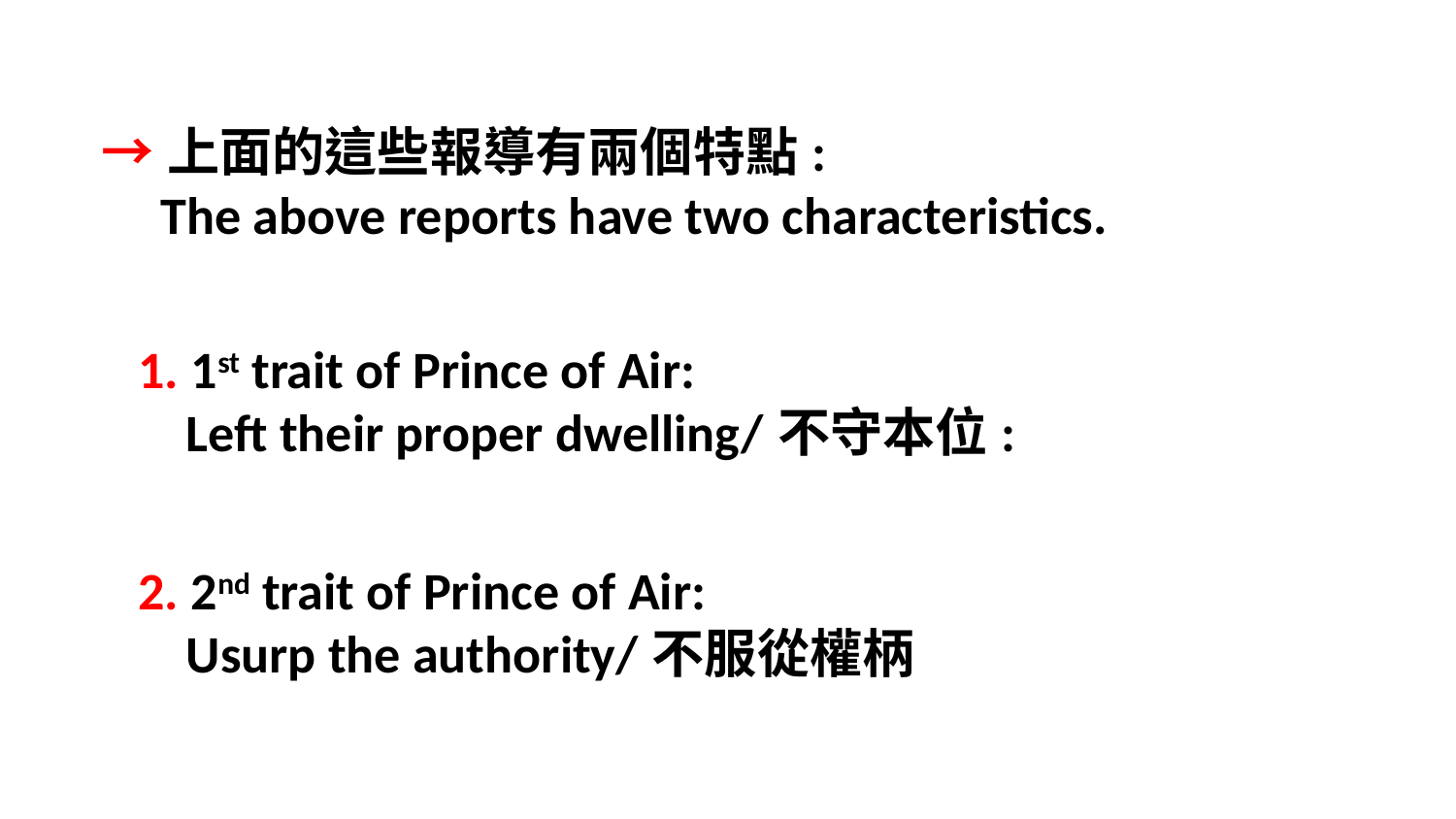

→上面的這些報導有兩個特點:
     The above reports have two characteristics.
1. 1st trait of Prince of Air:
    Left their proper dwelling/不守本位:
2. 2nd trait of Prince of Air:
    Usurp the authority/不服從權柄